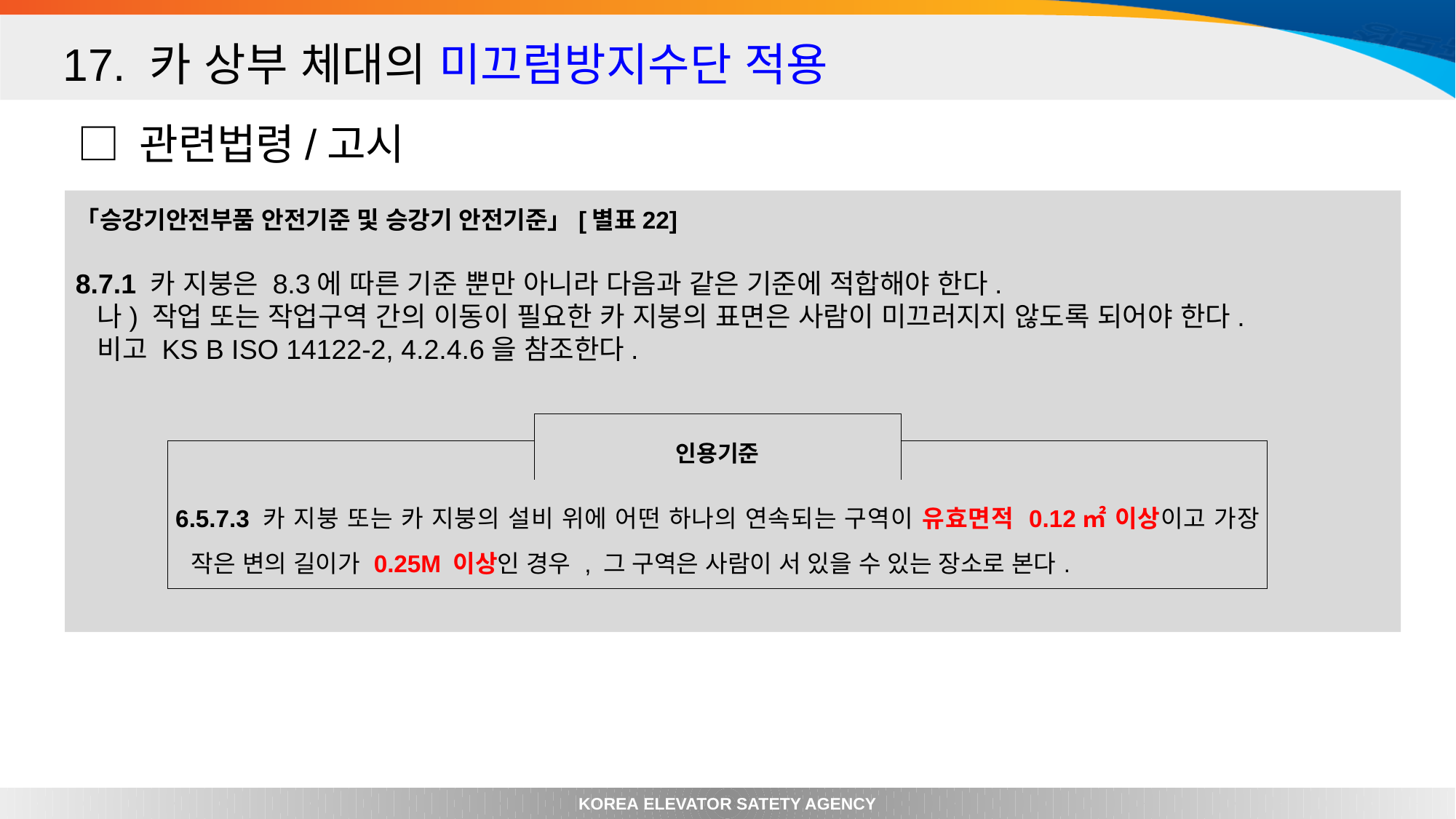

17. 카 상부 체대의 미끄럼방지수단 적용
□ 관련법령/고시
「승강기안전부품 안전기준 및 승강기 안전기준」[별표22]

8.7.1 카 지붕은 8.3에 따른 기준 뿐만 아니라 다음과 같은 기준에 적합해야 한다.
  나) 작업 또는 작업구역 간의 이동이 필요한 카 지붕의 표면은 사람이 미끄러지지 않도록 되어야 한다.
  비고 KS B ISO 14122-2, 4.2.4.6을 참조한다.

|  | 인용기준 |  |
| --- | --- | --- |
|  |  |  |
| 6.5.7.3 카 지붕 또는 카 지붕의 설비 위에 어떤 하나의 연속되는 구역이 유효면적 0.12㎡ 이상이고 가장 작은 변의 길이가 0.25M 이상인 경우 , 그 구역은 사람이 서 있을 수 있는 장소로 본다. |  |  |